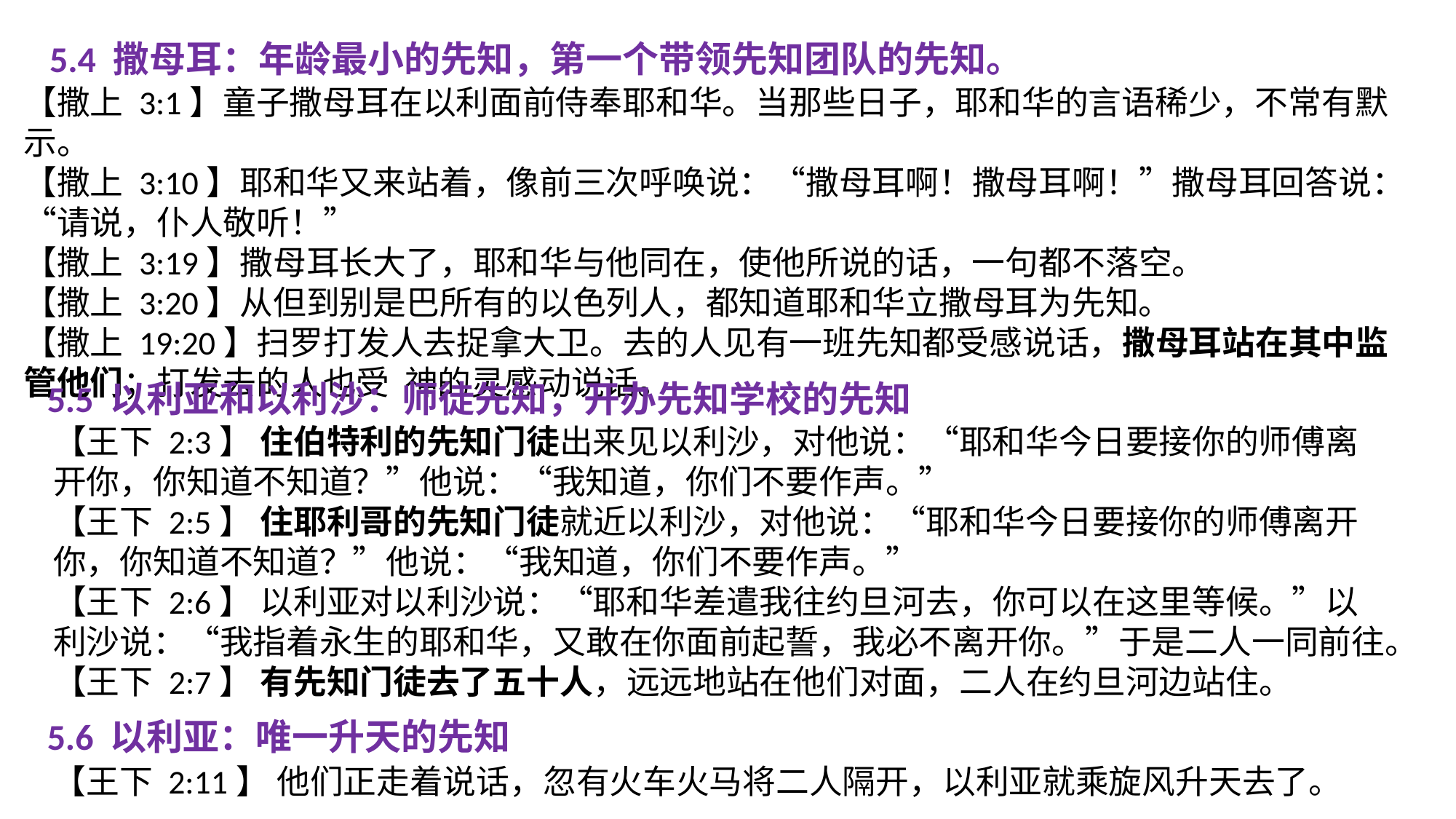

5.4 撒母耳：年龄最小的先知，第一个带领先知团队的先知。
【撒上 3:1】童子撒母耳在以利面前侍奉耶和华。当那些日子，耶和华的言语稀少，不常有默示。
【撒上 3:10】耶和华又来站着，像前三次呼唤说：“撒母耳啊！撒母耳啊！”撒母耳回答说：“请说，仆人敬听！”
【撒上 3:19】撒母耳长大了，耶和华与他同在，使他所说的话，一句都不落空。
【撒上 3:20】从但到别是巴所有的以色列人，都知道耶和华立撒母耳为先知。
【撒上 19:20】扫罗打发人去捉拿大卫。去的人见有一班先知都受感说话，撒母耳站在其中监管他们；打发去的人也受  神的灵感动说话。
5.5 以利亚和以利沙：师徒先知，开办先知学校的先知
【王下 2:3】 住伯特利的先知门徒出来见以利沙，对他说：“耶和华今日要接你的师傅离开你，你知道不知道？”他说：“我知道，你们不要作声。”
【王下 2:5】 住耶利哥的先知门徒就近以利沙，对他说：“耶和华今日要接你的师傅离开你，你知道不知道？”他说：“我知道，你们不要作声。”
【王下 2:6】 以利亚对以利沙说：“耶和华差遣我往约旦河去，你可以在这里等候。”以利沙说：“我指着永生的耶和华，又敢在你面前起誓，我必不离开你。”于是二人一同前往。
【王下 2:7】 有先知门徒去了五十人，远远地站在他们对面，二人在约旦河边站住。
5.6 以利亚：唯一升天的先知
【王下 2:11】 他们正走着说话，忽有火车火马将二人隔开，以利亚就乘旋风升天去了。